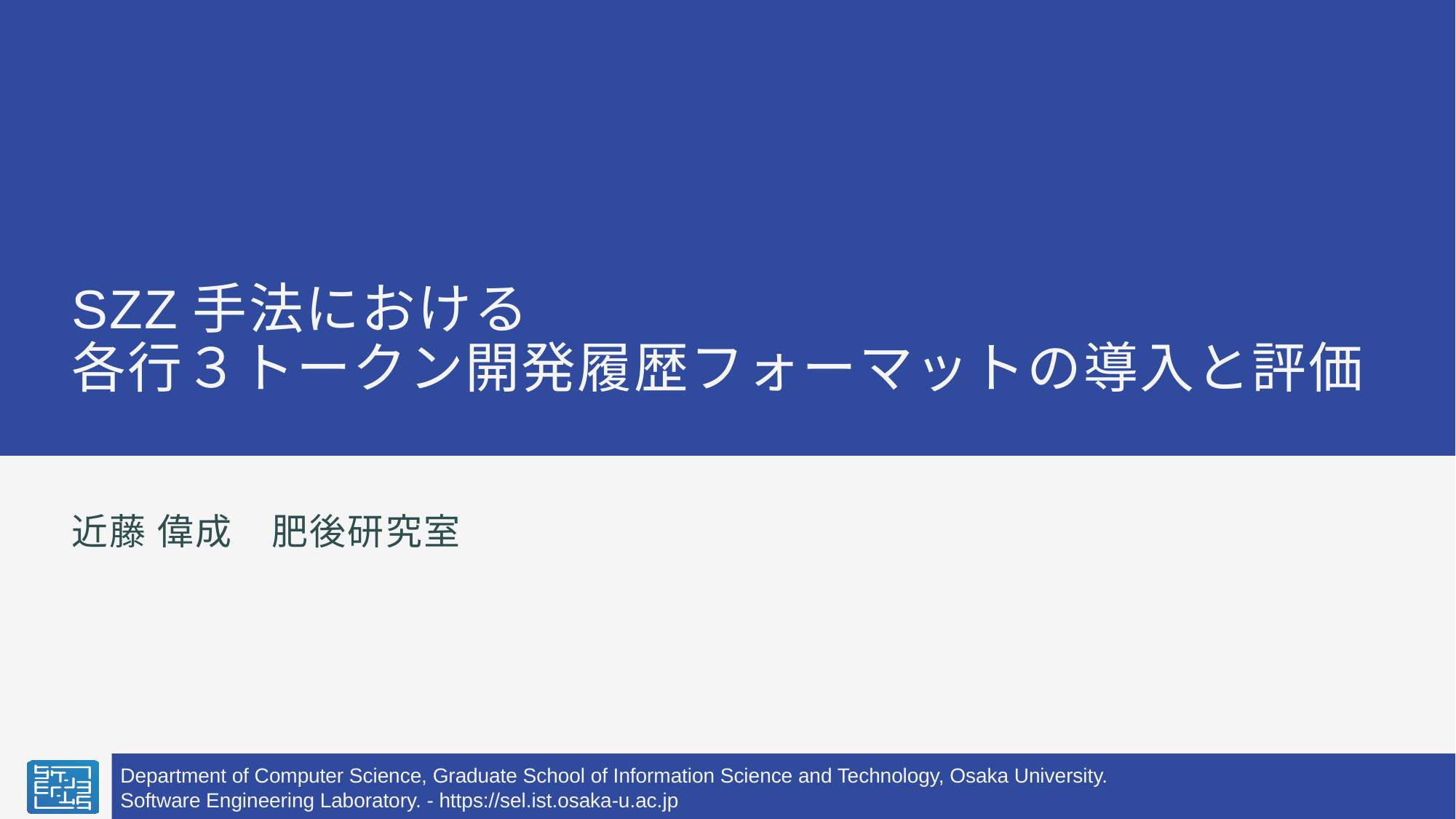

# SZZ手法における 各行３トークン開発履歴フォーマットの導入と評価
近藤 偉成　肥後研究室